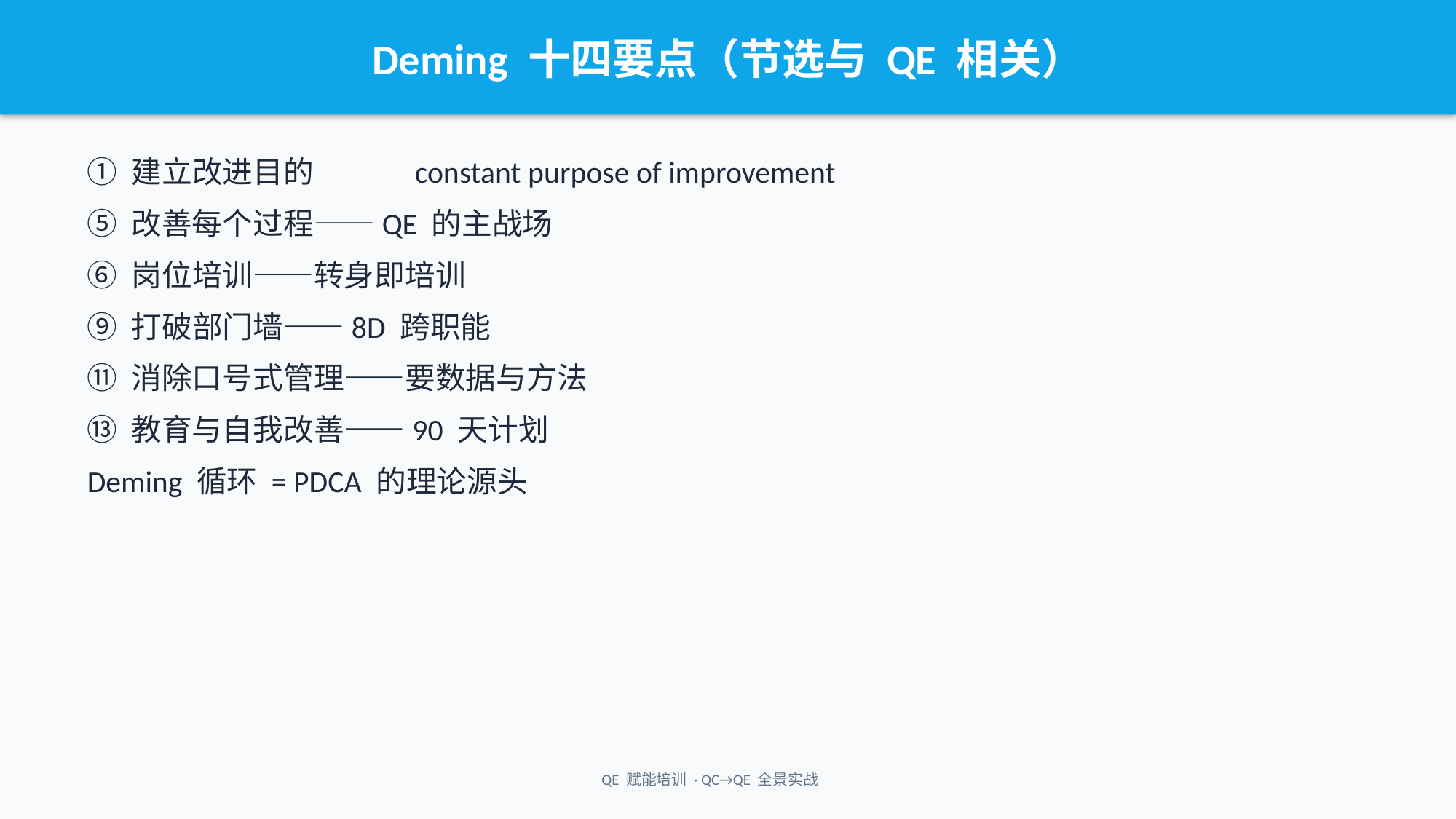

Deming 十四要点（节选与 QE 相关）
① 建立改进目的	constant purpose of improvement
⑤ 改善每个过程——QE 的主战场
⑥ 岗位培训——转身即培训
⑨ 打破部门墙——8D 跨职能
⑪ 消除口号式管理——要数据与方法
⑬ 教育与自我改善——90 天计划
Deming 循环 = PDCA 的理论源头
QE 赋能培训 · QC→QE 全景实战